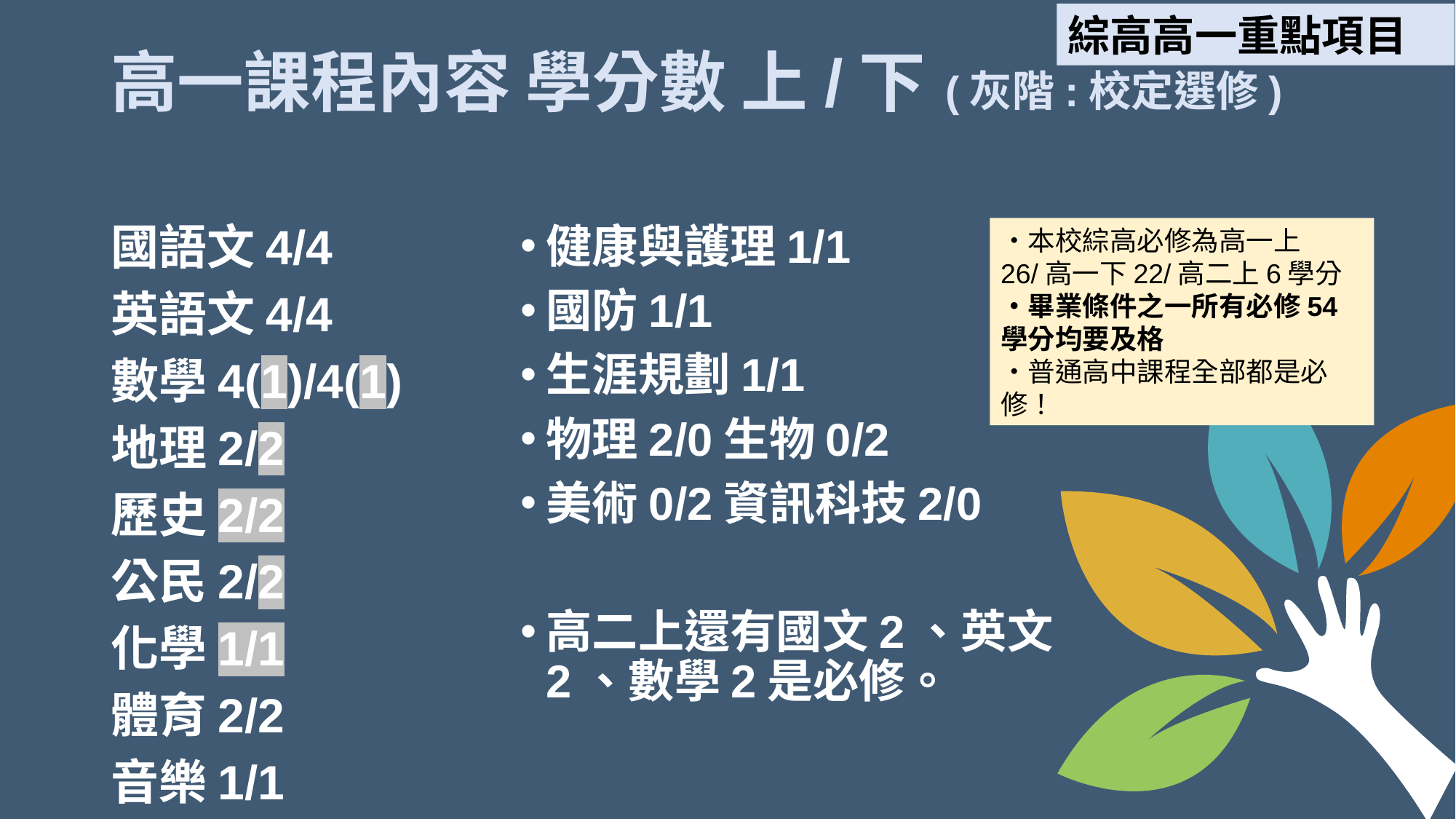

綜高高一重點項目
高一課程內容 學分數 上/下 (灰階:校定選修)
・本校綜高必修為高一上26/高一下22/高二上6學分
・畢業條件之一所有必修54學分均要及格
・普通高中課程全部都是必修！
健康與護理1/1
國防1/1
生涯規劃1/1
物理2/0生物0/2
美術0/2資訊科技2/0

高二上還有國文2、英文2、數學2是必修。

國語文4/4
英語文4/4
數學4(1)/4(1)
地理2/2
歷史2/2
公民2/2
化學1/1
體育2/2
音樂1/1